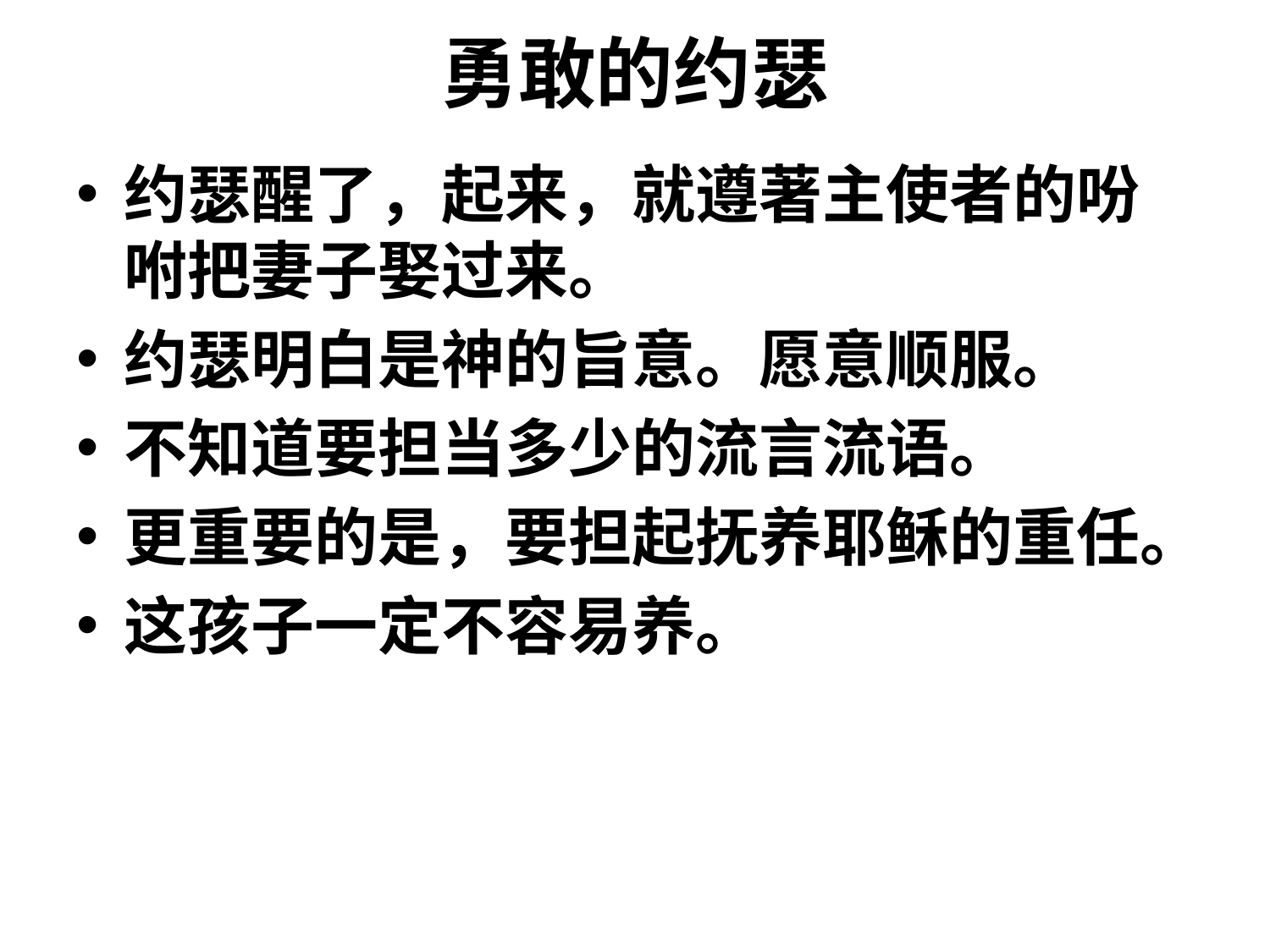

# 勇敢的约瑟
约瑟醒了，起来，就遵著主使者的吩咐把妻子娶过来。
约瑟明白是神的旨意。愿意顺服。
不知道要担当多少的流言流语。
更重要的是，要担起抚养耶稣的重任。
这孩子一定不容易养。